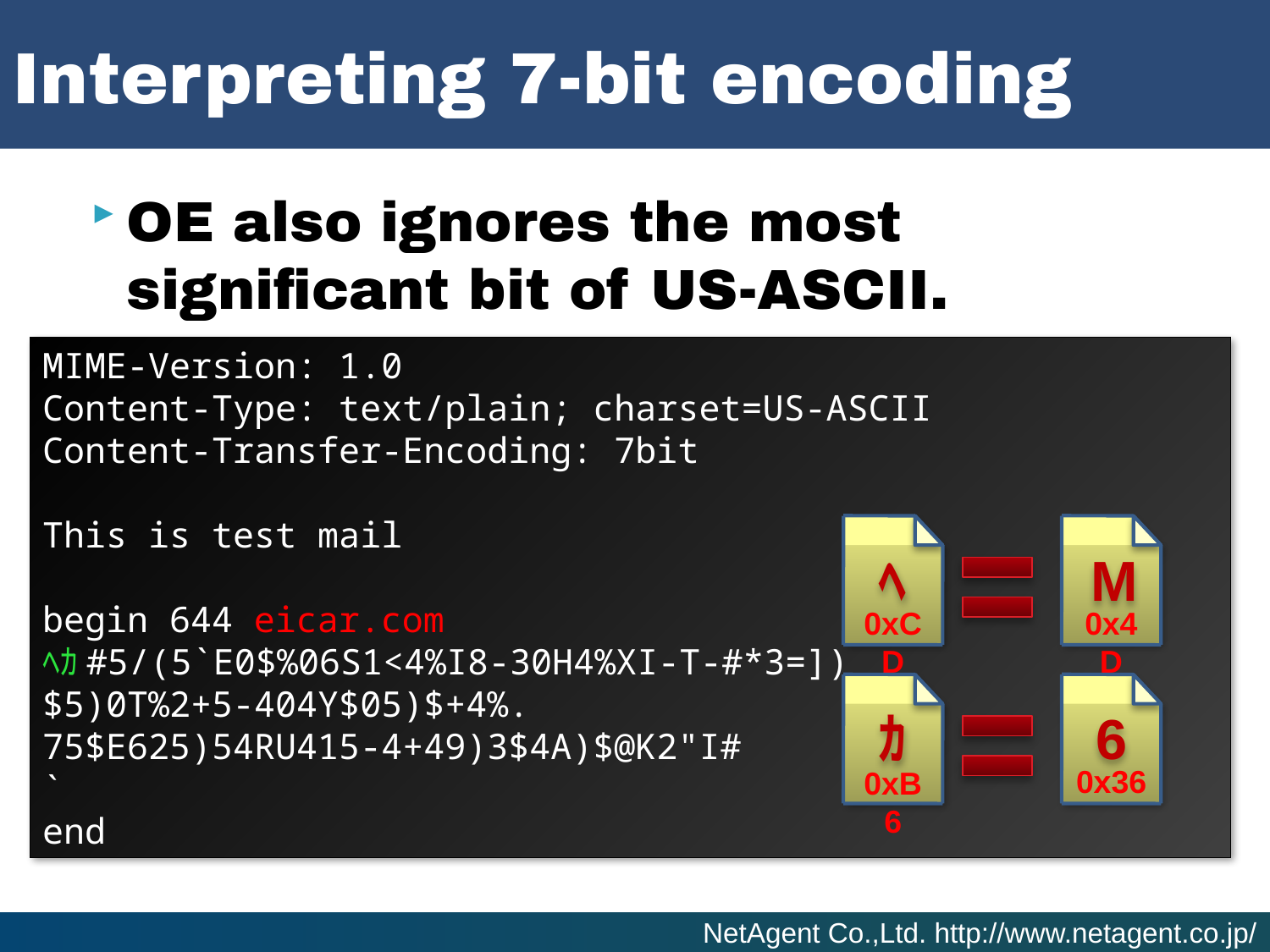

# Interpreting 7-bit encoding
OE also ignores the most significant bit of US-ASCII.
MIME-Version: 1.0
Content-Type: text/plain; charset=US-ASCII
Content-Transfer-Encoding: 7bit

This is test mail

begin 644 eicar.com
ﾍｶ#5/(5`E0$%06S1<4%I8-30H4%XI-T-#*3=])
$5)0T%2+5-404Y$05)$+4%.
75$E625)54RU415-4+49)3$4A)$@K2"I#
`
end

ﾍ

M

0xCD
0x4D

ｶ

6

0x36
0xB6